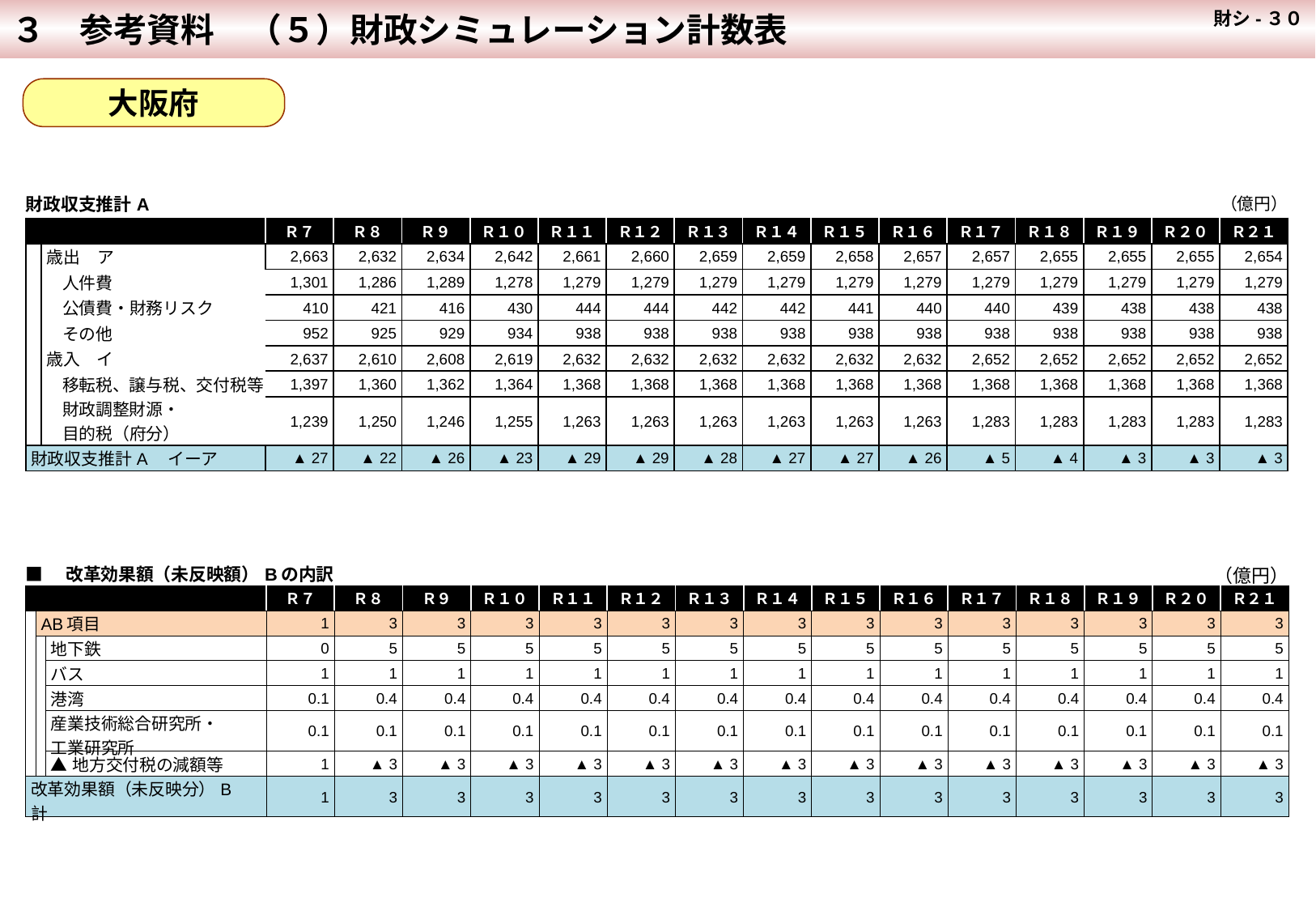

３　参考資料　（５）財政シミュレーション計数表
 財シ-３０
#
大阪府
| 財政収支推計A |  |  |  |  |  |  |  |  |  |  |  |  |  |  |  |  | （億円） |
| --- | --- | --- | --- | --- | --- | --- | --- | --- | --- | --- | --- | --- | --- | --- | --- | --- | --- |
|  |  |  | Ｒ７ | Ｒ８ | Ｒ９ | Ｒ１０ | Ｒ１１ | Ｒ１２ | Ｒ１３ | Ｒ１４ | Ｒ１５ | Ｒ１６ | Ｒ１７ | Ｒ１８ | Ｒ１９ | Ｒ２０ | Ｒ２１ |
|  | 歳出　ア |  | 2,663 | 2,632 | 2,634 | 2,642 | 2,661 | 2,660 | 2,659 | 2,659 | 2,658 | 2,657 | 2,657 | 2,655 | 2,655 | 2,655 | 2,654 |
|  |  | 人件費 | 1,301 | 1,286 | 1,289 | 1,278 | 1,279 | 1,279 | 1,279 | 1,279 | 1,279 | 1,279 | 1,279 | 1,279 | 1,279 | 1,279 | 1,279 |
|  |  | 公債費・財務リスク | 410 | 421 | 416 | 430 | 444 | 444 | 442 | 442 | 441 | 440 | 440 | 439 | 438 | 438 | 438 |
|  |  | その他 | 952 | 925 | 929 | 934 | 938 | 938 | 938 | 938 | 938 | 938 | 938 | 938 | 938 | 938 | 938 |
|  | 歳入　イ |  | 2,637 | 2,610 | 2,608 | 2,619 | 2,632 | 2,632 | 2,632 | 2,632 | 2,632 | 2,632 | 2,652 | 2,652 | 2,652 | 2,652 | 2,652 |
|  |  | 移転税、譲与税、交付税等 | 1,397 | 1,360 | 1,362 | 1,364 | 1,368 | 1,368 | 1,368 | 1,368 | 1,368 | 1,368 | 1,368 | 1,368 | 1,368 | 1,368 | 1,368 |
|  |  | 財政調整財源・ 目的税（府分） | 1,239 | 1,250 | 1,246 | 1,255 | 1,263 | 1,263 | 1,263 | 1,263 | 1,263 | 1,263 | 1,283 | 1,283 | 1,283 | 1,283 | 1,283 |
| 財政収支推計A　イーア |  |  | ▲ 27 | ▲ 22 | ▲ 26 | ▲ 23 | ▲ 29 | ▲ 29 | ▲ 28 | ▲ 27 | ▲ 27 | ▲ 26 | ▲ 5 | ▲ 4 | ▲ 3 | ▲ 3 | ▲ 3 |
| ■　改革効果額（未反映額）Bの内訳 |  |  |  |  |  |  |  |  |  |  |  |  |  |  |  |  | （億円） |  |
| --- | --- | --- | --- | --- | --- | --- | --- | --- | --- | --- | --- | --- | --- | --- | --- | --- | --- | --- |
|  |  |  |  | Ｒ７ | Ｒ８ | Ｒ９ | Ｒ１０ | Ｒ１１ | Ｒ１２ | Ｒ１３ | Ｒ１４ | Ｒ１５ | Ｒ１６ | Ｒ１７ | Ｒ１８ | Ｒ１９ | Ｒ２０ | Ｒ２１ |
|  | AB項目 |  |  | 1 | 3 | 3 | 3 | 3 | 3 | 3 | 3 | 3 | 3 | 3 | 3 | 3 | 3 | 3 |
|  |  | 地下鉄 |  | 0 | 5 | 5 | 5 | 5 | 5 | 5 | 5 | 5 | 5 | 5 | 5 | 5 | 5 | 5 |
|  |  | バス |  | 1 | 1 | 1 | 1 | 1 | 1 | 1 | 1 | 1 | 1 | 1 | 1 | 1 | 1 | 1 |
|  |  | 港湾 |  | 0.1 | 0.4 | 0.4 | 0.4 | 0.4 | 0.4 | 0.4 | 0.4 | 0.4 | 0.4 | 0.4 | 0.4 | 0.4 | 0.4 | 0.4 |
|  |  | 産業技術総合研究所・ 工業研究所 |  | 0.1 | 0.1 | 0.1 | 0.1 | 0.1 | 0.1 | 0.1 | 0.1 | 0.1 | 0.1 | 0.1 | 0.1 | 0.1 | 0.1 | 0.1 |
|  |  | ▲地方交付税の減額等 |  | 1 | ▲ 3 | ▲ 3 | ▲ 3 | ▲ 3 | ▲ 3 | ▲ 3 | ▲ 3 | ▲ 3 | ▲ 3 | ▲ 3 | ▲ 3 | ▲ 3 | ▲ 3 | ▲ 3 |
| 改革効果額（未反映分）B　計 |  |  |  | 1 | 3 | 3 | 3 | 3 | 3 | 3 | 3 | 3 | 3 | 3 | 3 | 3 | 3 | 3 |